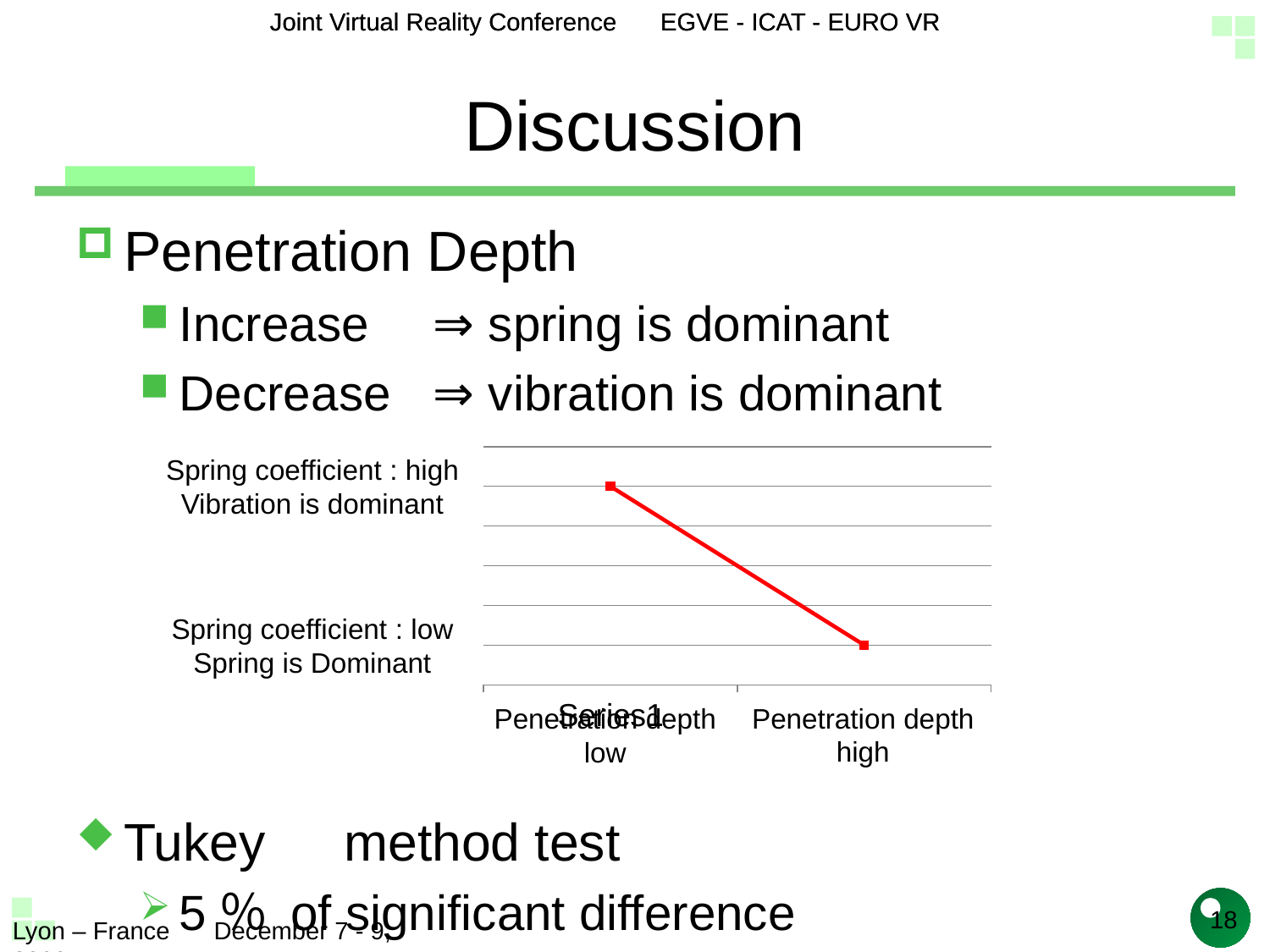

# Discussion
Penetration Depth
Increase	⇒ spring is dominant
Decrease	⇒ vibration is dominant

Tukey　method test
5％ of significant difference

### Chart

| Category | 侵入量 |
|---|---|
|  | 10.0 |
|  | 2.0 |
Spring coefficient : high
Vibration is dominant
Spring coefficient : low
Spring is Dominant
Penetration depth high
Penetration depth low
18